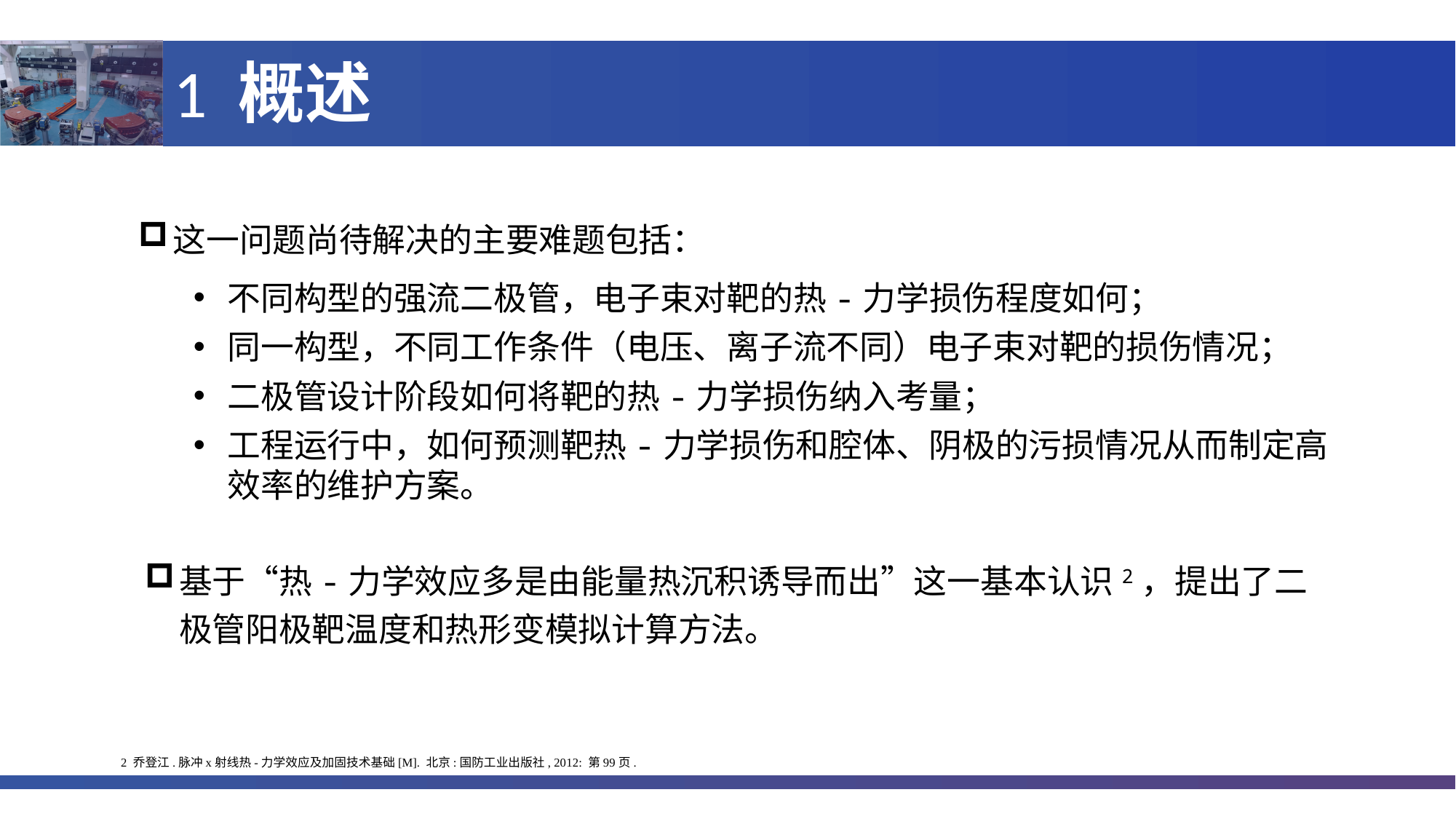

# 1 概述
这一问题尚待解决的主要难题包括：
不同构型的强流二极管，电子束对靶的热-力学损伤程度如何；
同一构型，不同工作条件（电压、离子流不同）电子束对靶的损伤情况；
二极管设计阶段如何将靶的热-力学损伤纳入考量；
工程运行中，如何预测靶热-力学损伤和腔体、阴极的污损情况从而制定高效率的维护方案。
基于“热-力学效应多是由能量热沉积诱导而出”这一基本认识2，提出了二极管阳极靶温度和热形变模拟计算方法。
2 乔登江.脉冲x射线热-力学效应及加固技术基础[M]. 北京:国防工业出版社, 2012: 第99页.